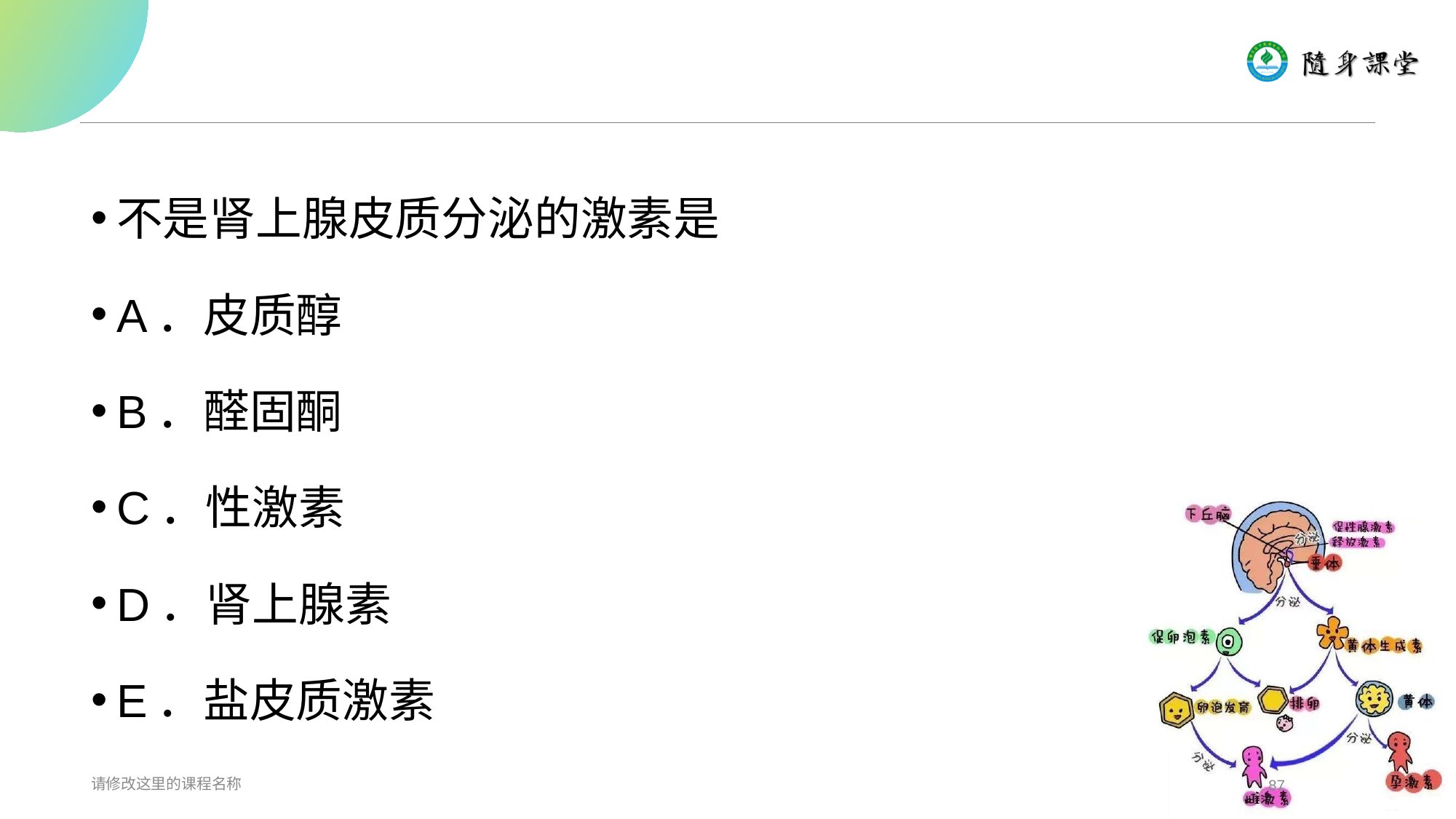

#
不是肾上腺皮质分泌的激素是
A．皮质醇
B．醛固酮
C．性激素
D．肾上腺素
E．盐皮质激素
请修改这里的课程名称
87